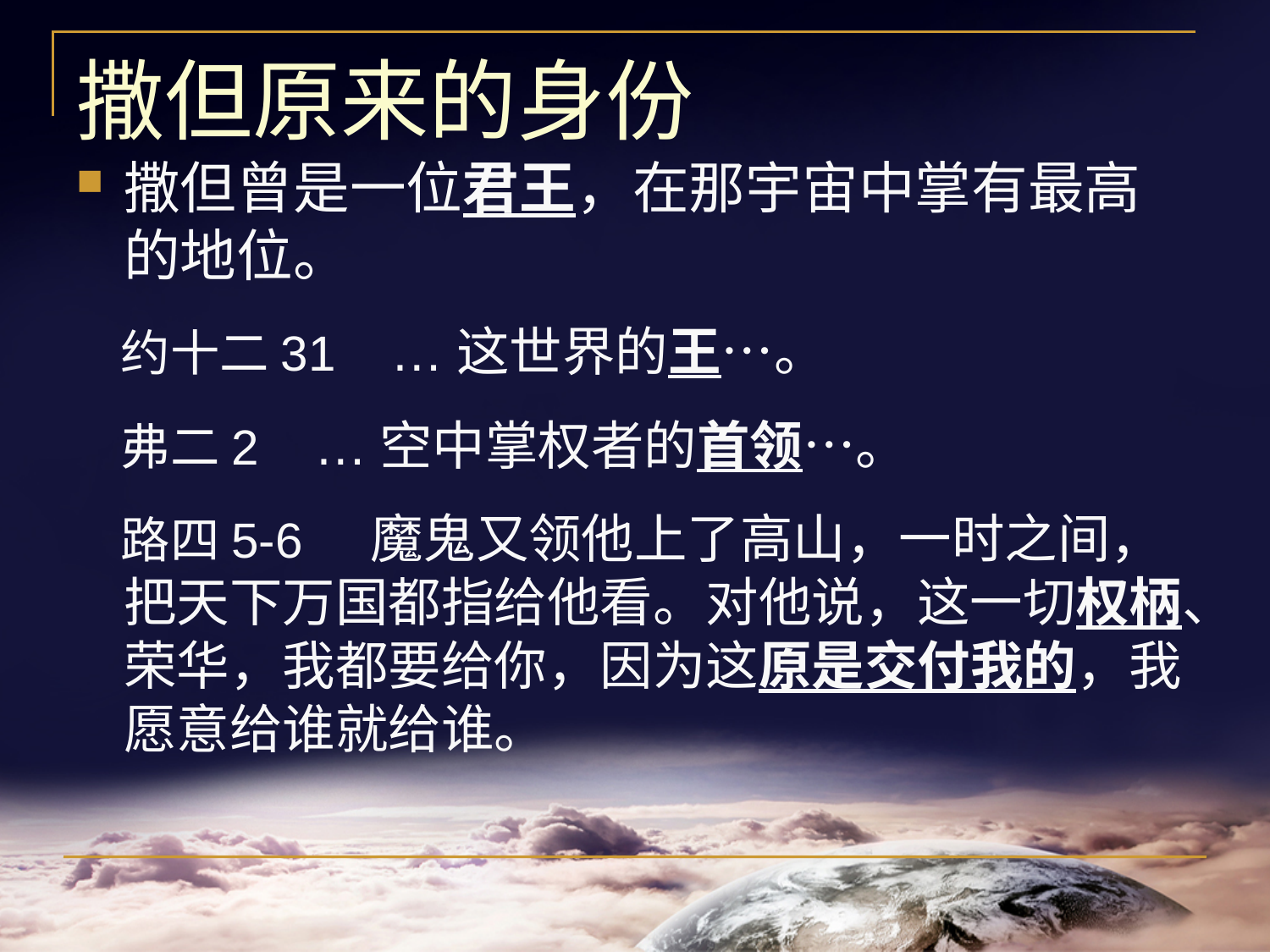

# 撒但原来的身份
撒但曾是一位君王，在那宇宙中掌有最高的地位。

   约十二31    …这世界的王…。

   弗二2    …空中掌权者的首领…。

   路四5-6    魔鬼又领他上了高山，一时之间，把天下万国都指给他看。对他说，这一切权柄、荣华，我都要给你，因为这原是交付我的，我愿意给谁就给谁。